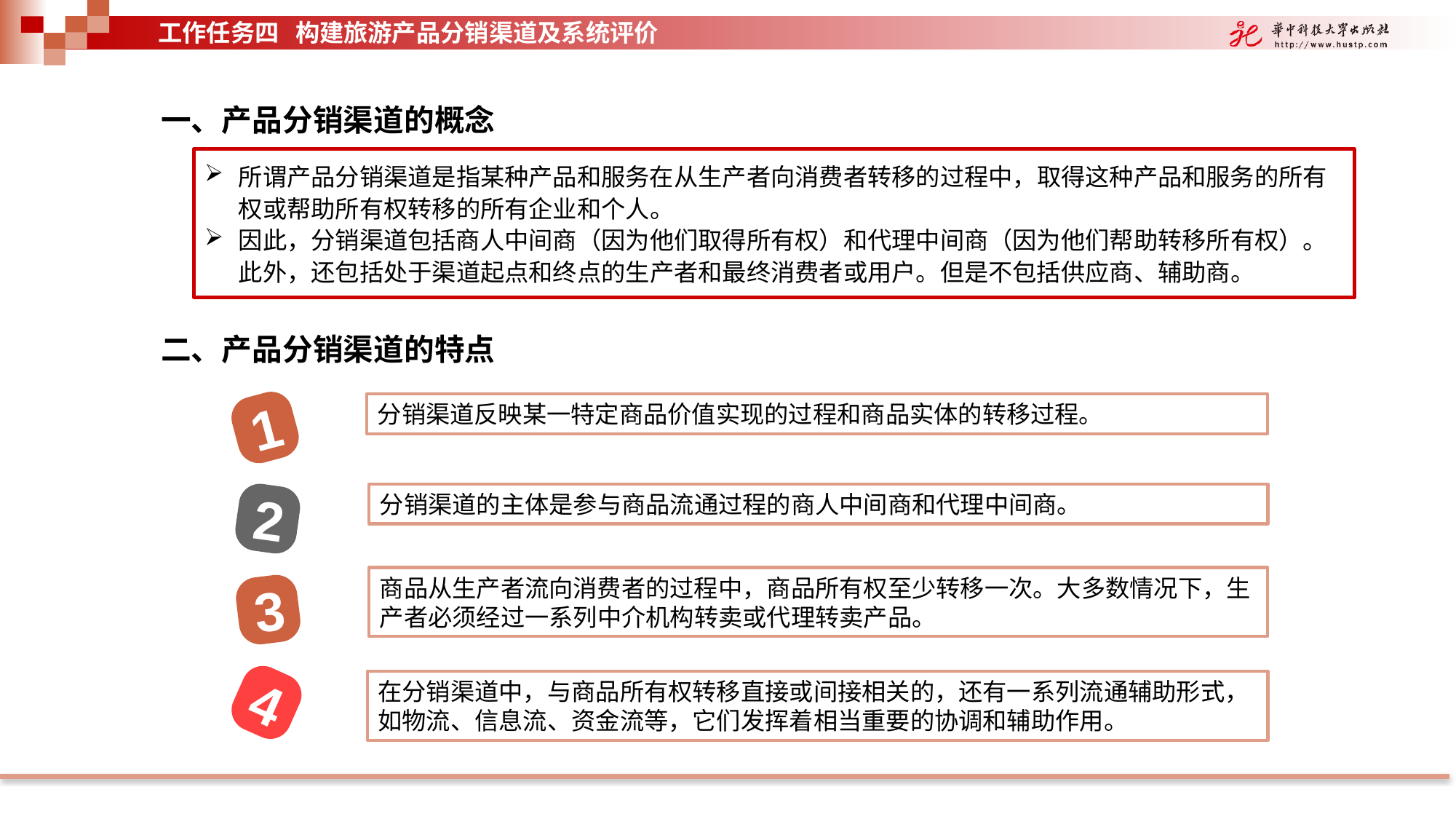

工作任务四   构建旅游产品分销渠道及系统评价
一、产品分销渠道的概念

所谓产品分销渠道是指某种产品和服务在从生产者向消费者转移的过程中，取得这种产品和服务的所有权或帮助所有权转移的所有企业和个人。
因此，分销渠道包括商人中间商（因为他们取得所有权）和代理中间商（因为他们帮助转移所有权）。此外，还包括处于渠道起点和终点的生产者和最终消费者或用户。但是不包括供应商、辅助商。
二、产品分销渠道的特点
1
2
3
分销渠道反映某一特定商品价值实现的过程和商品实体的转移过程。
分销渠道的主体是参与商品流通过程的商人中间商和代理中间商。
商品从生产者流向消费者的过程中，商品所有权至少转移一次。大多数情况下，生产者必须经过一系列中介机构转卖或代理转卖产品。
4
在分销渠道中，与商品所有权转移直接或间接相关的，还有一系列流通辅助形式，如物流、信息流、资金流等，它们发挥着相当重要的协调和辅助作用。